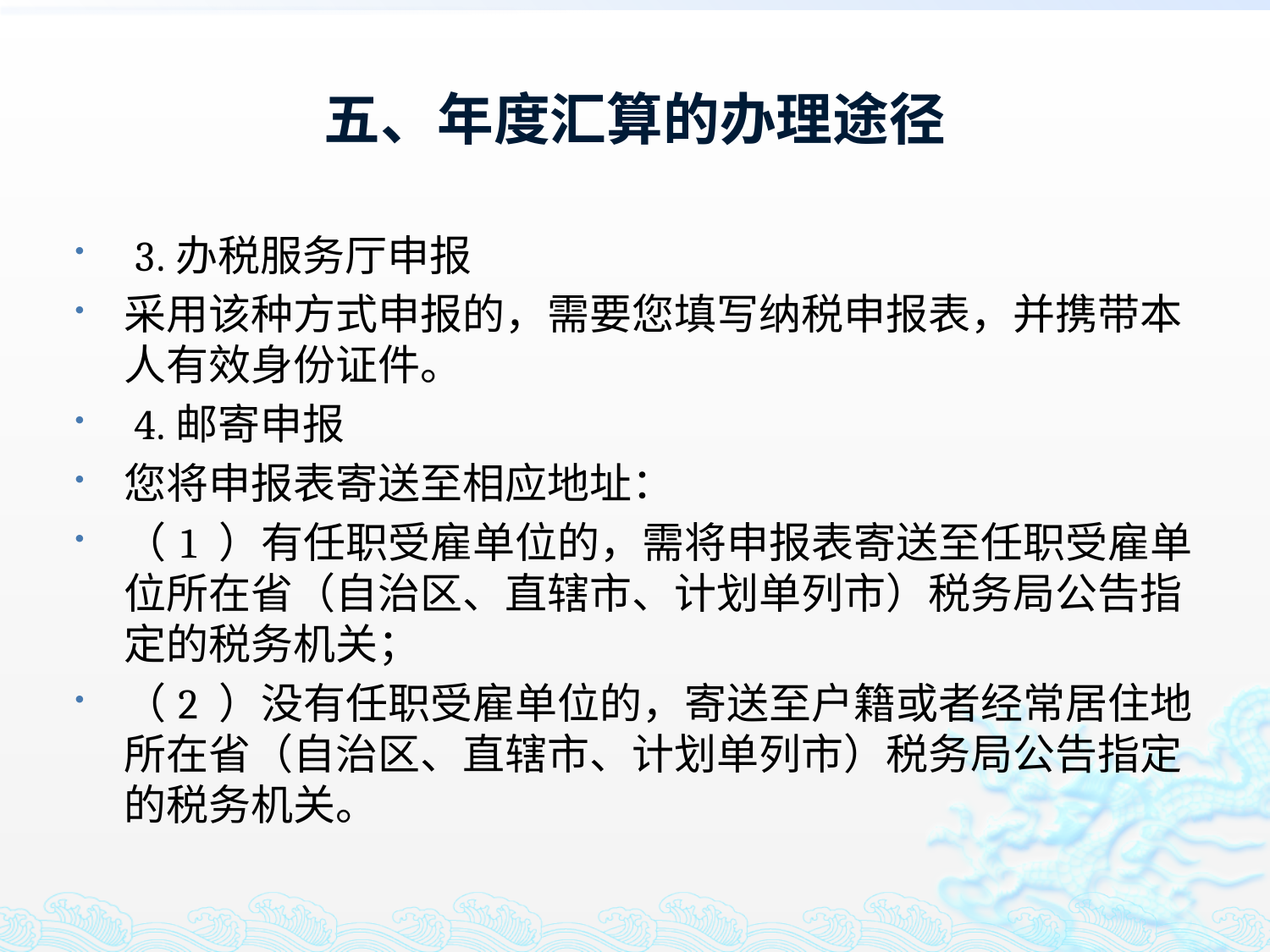

# 五、年度汇算的办理途径
 3.办税服务厅申报
采用该种方式申报的，需要您填写纳税申报表，并携带本人有效身份证件。
 4.邮寄申报
您将申报表寄送至相应地址：
（1 ）有任职受雇单位的，需将申报表寄送至任职受雇单位所在省（自治区、直辖市、计划单列市）税务局公告指定的税务机关；
（2 ）没有任职受雇单位的，寄送至户籍或者经常居住地所在省（自治区、直辖市、计划单列市）税务局公告指定的税务机关。